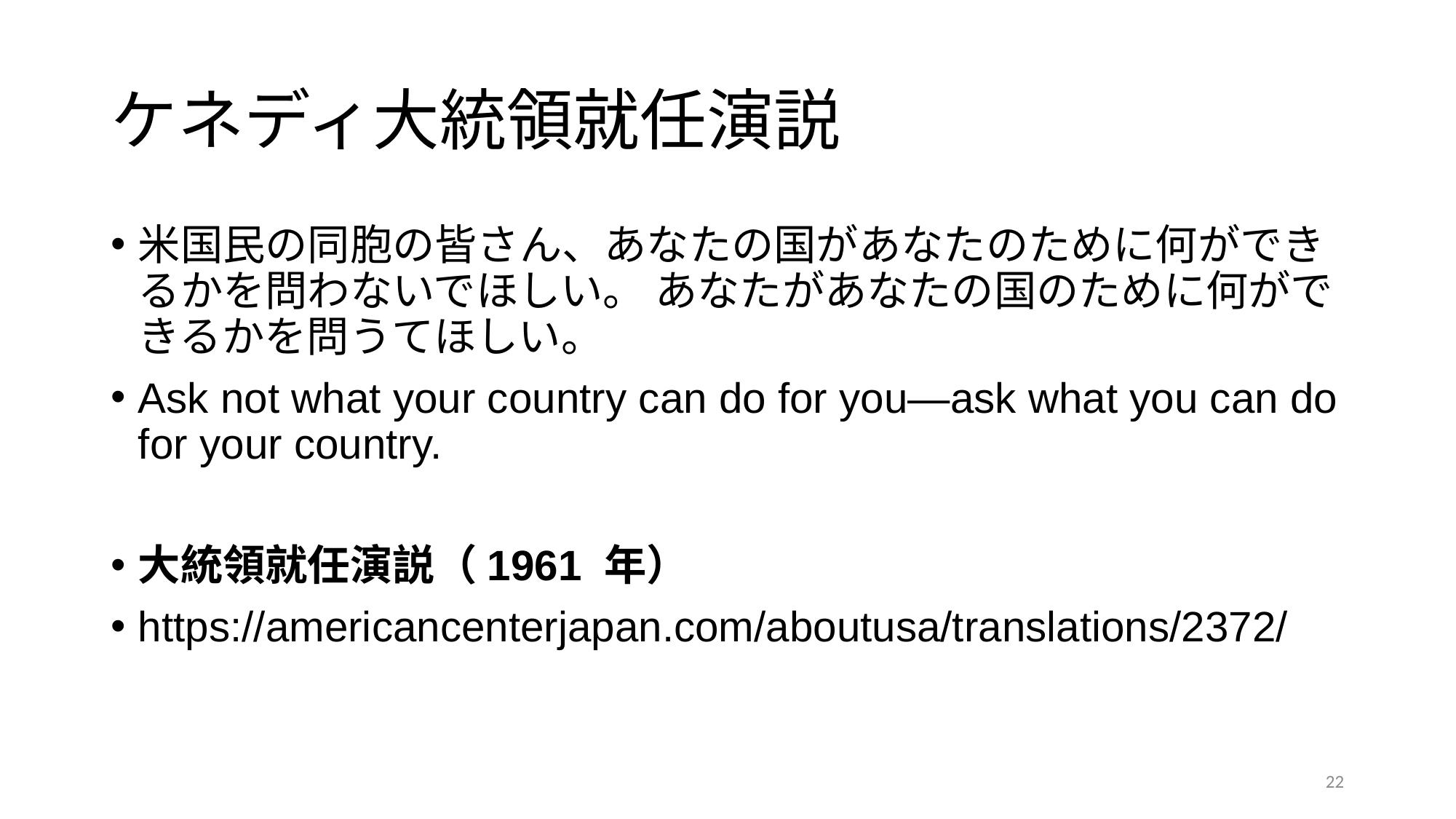

# ケネディ大統領就任演説
米国民の同胞の皆さん、あなたの国があなたのために何ができるかを問わないでほしい。 あなたがあなたの国のために何ができるかを問うてほしい。
Ask not what your country can do for you—ask what you can do for your country.

大統領就任演説（1961 年）
https://americancenterjapan.com/aboutusa/translations/2372/
22